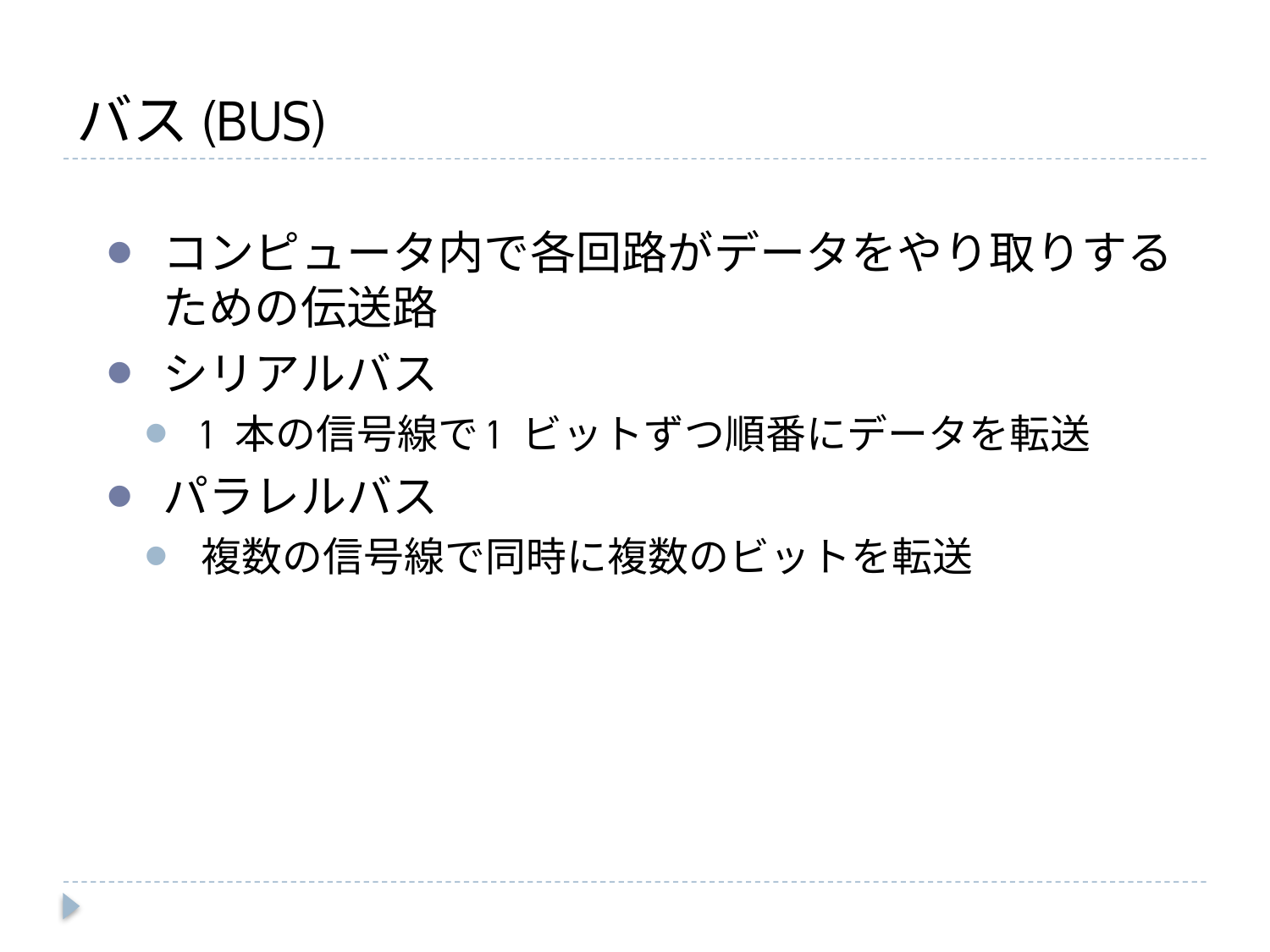

# バス(BUS)
コンピュータ内で各回路がデータをやり取りするための伝送路
シリアルバス
1 本の信号線で1 ビットずつ順番にデータを転送
パラレルバス
複数の信号線で同時に複数のビットを転送